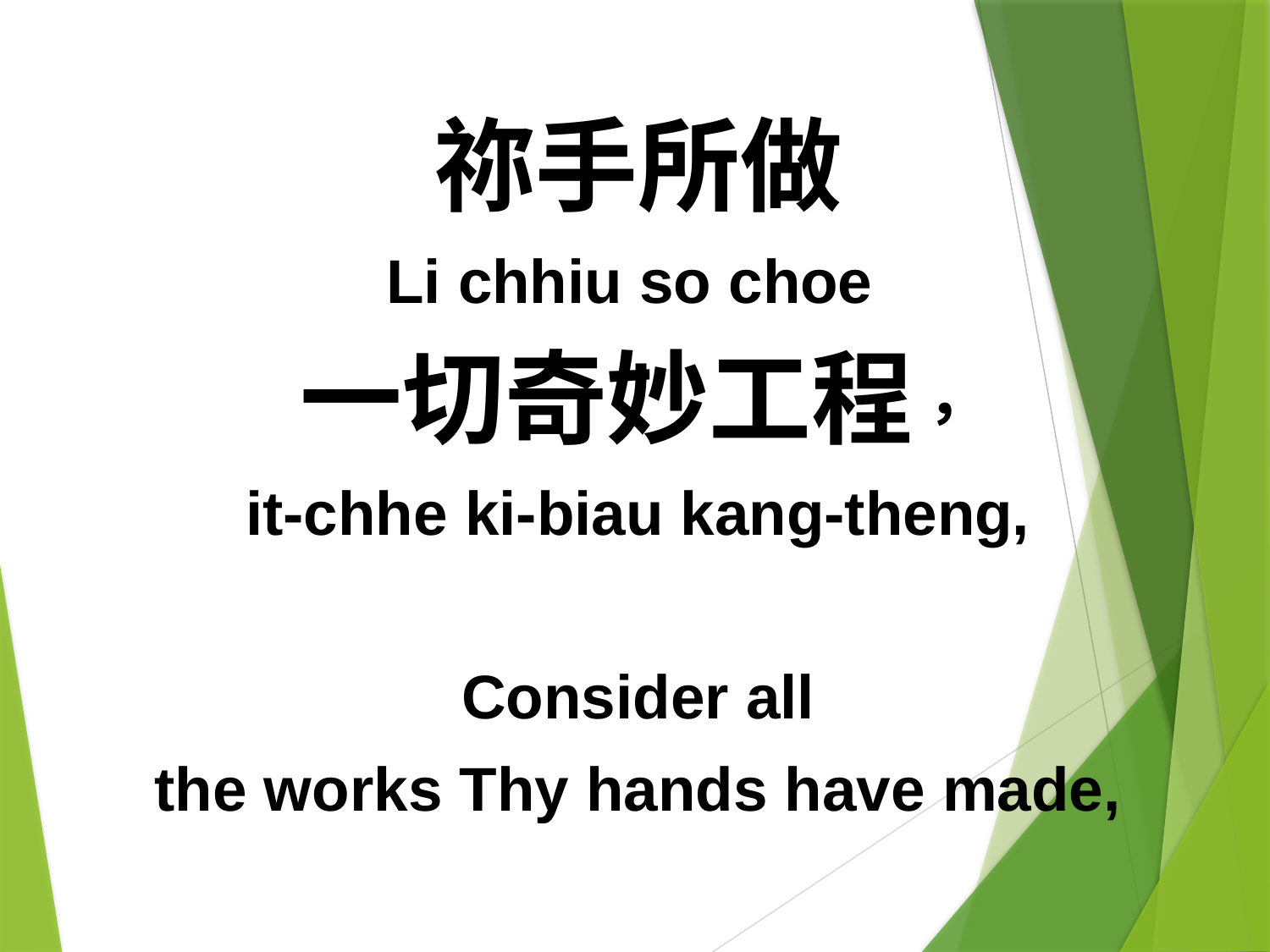

祢手所做
Li chhiu so choe
一切奇妙工程，
it-chhe ki-biau kang-theng,

Consider all
the works Thy hands have made,